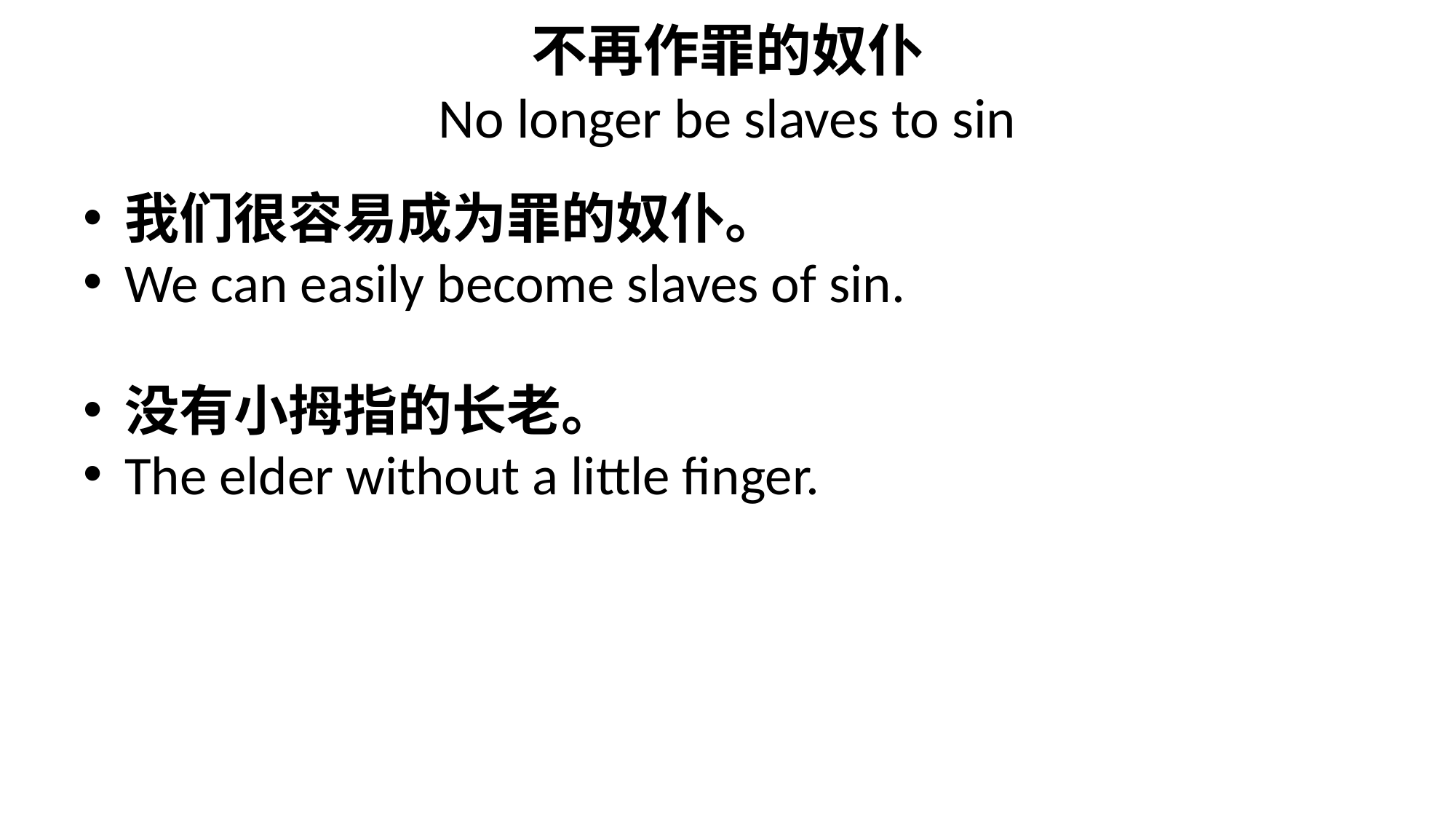

# 不再作罪的奴仆 No longer be slaves to sin
我们很容易成为罪的奴仆。
We can easily become slaves of sin.

没有小拇指的长老。
The elder without a little finger.